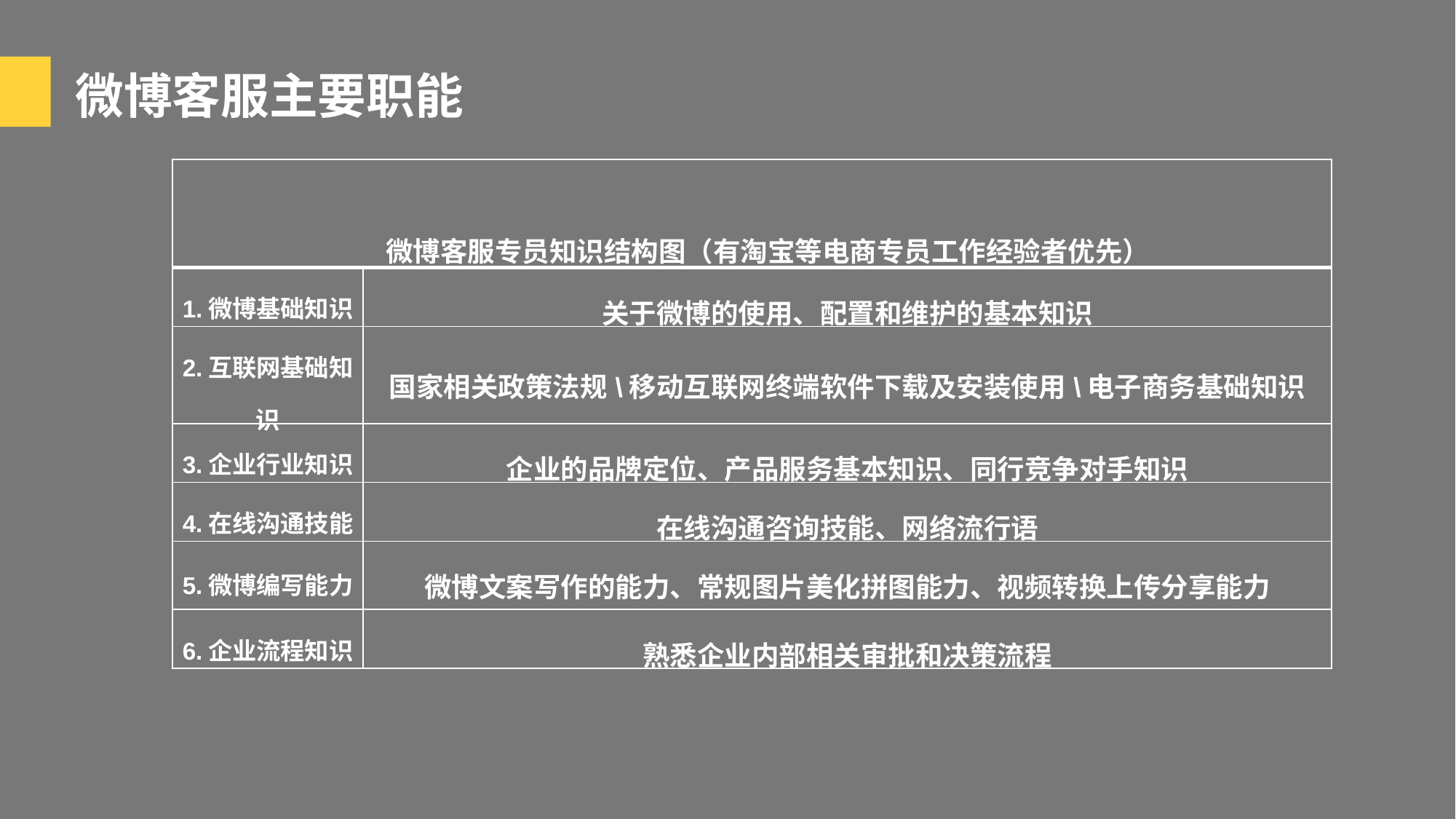

微博客服主要职能
| 微博客服专员知识结构图（有淘宝等电商专员工作经验者优先） |  |
| --- | --- |
| 1.微博基础知识 | 关于微博的使用、配置和维护的基本知识 |
| 2.互联网基础知识 | 国家相关政策法规\移动互联网终端软件下载及安装使用\电子商务基础知识 |
| 3.企业行业知识 | 企业的品牌定位、产品服务基本知识、同行竞争对手知识 |
| 4.在线沟通技能 | 在线沟通咨询技能、网络流行语 |
| 5.微博编写能力 | 微博文案写作的能力、常规图片美化拼图能力、视频转换上传分享能力 |
| 6.企业流程知识 | 熟悉企业内部相关审批和决策流程 |